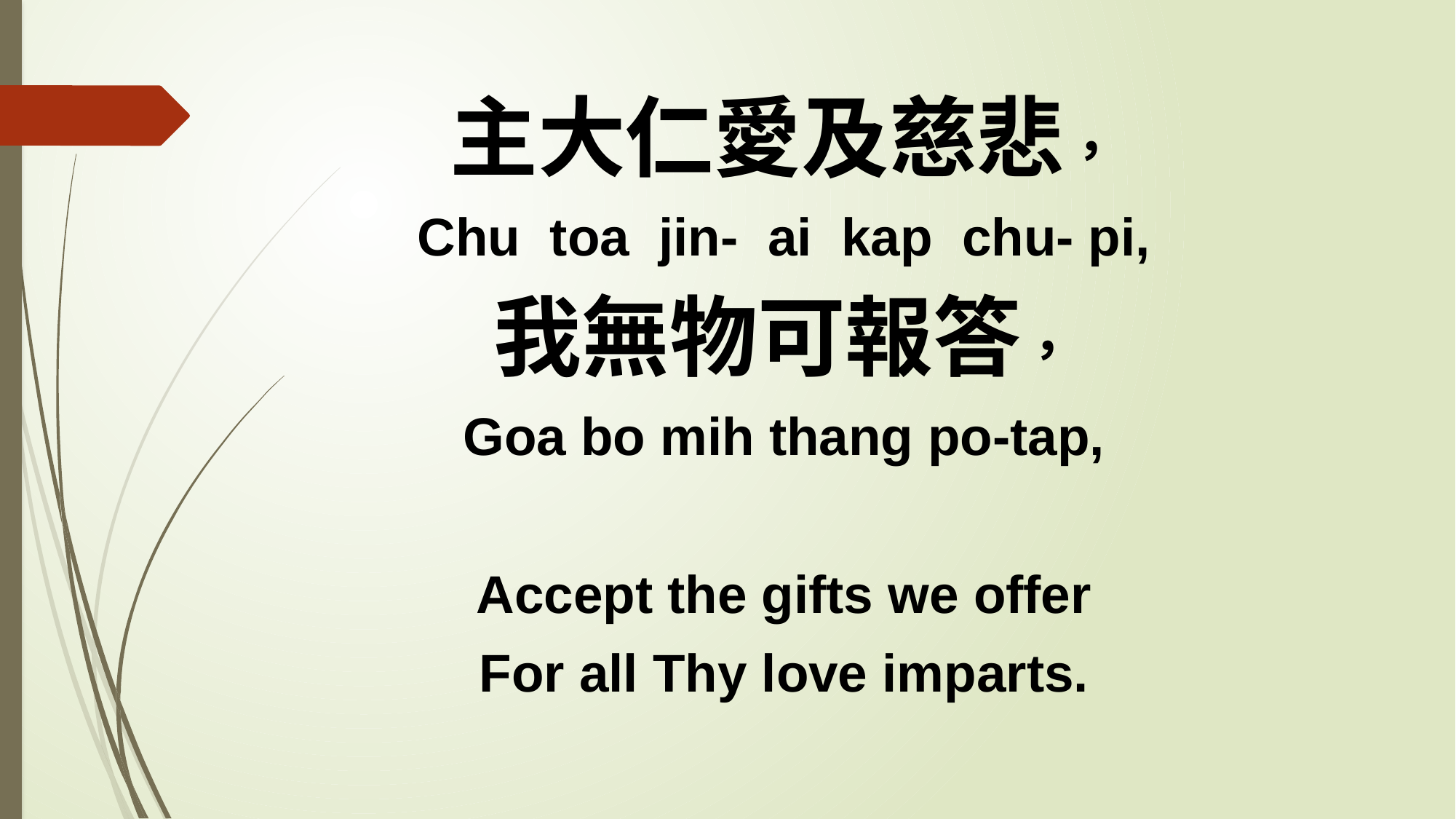

主大仁愛及慈悲，
Chu  toa  jin-  ai  kap  chu- pi,
我無物可報答，
Goa bo mih thang po-tap,

Accept the gifts we offer
For all Thy love imparts.